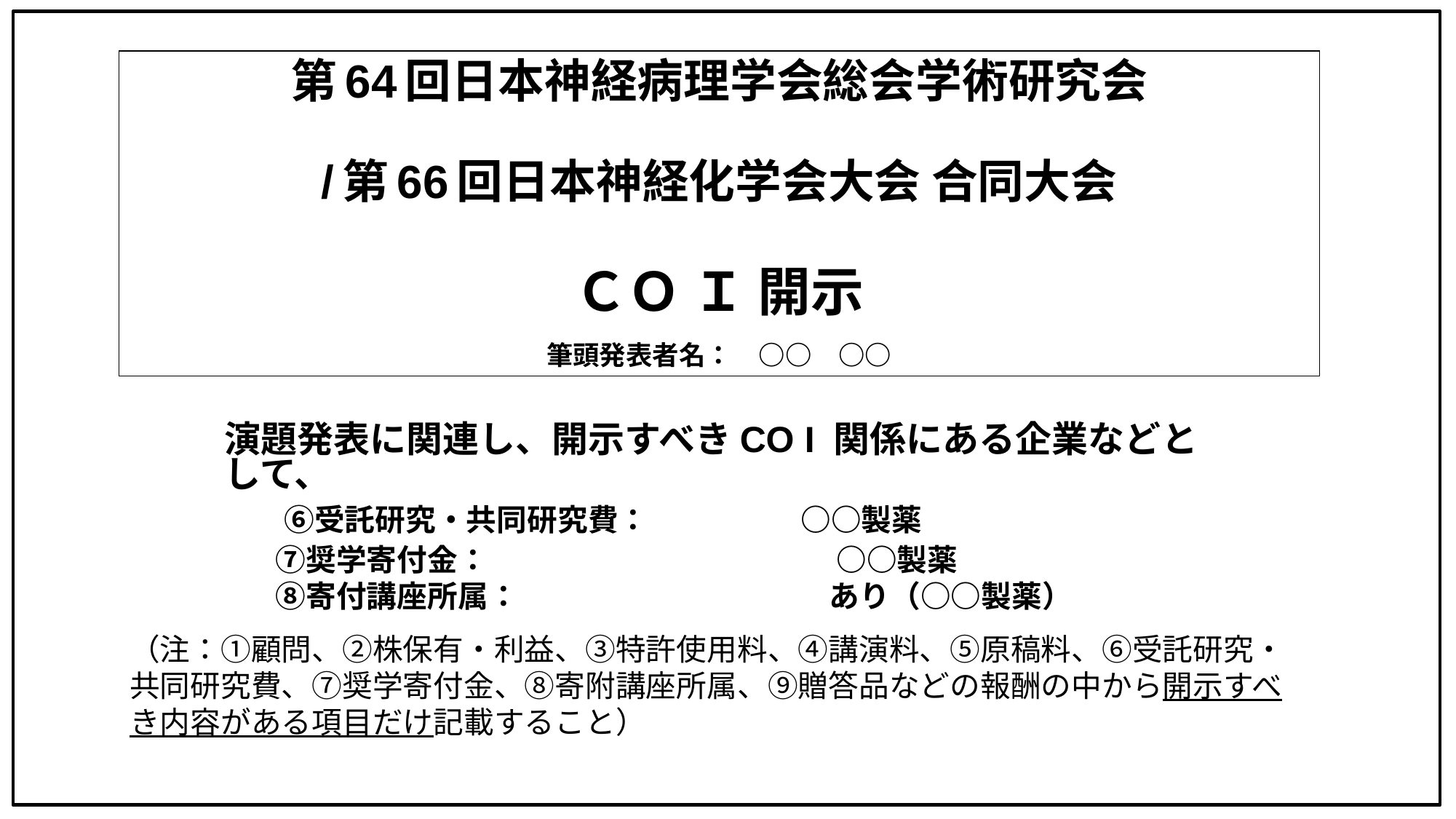

第64回日本神経病理学会総会学術研究会

/第66回日本神経化学会大会 合同大会
ＣＯ Ｉ 開示
　
筆頭発表者名：　○○　○○
演題発表に関連し、開示すべきCO I 関係にある企業などとして、
　 ⑥受託研究・共同研究費：　　　　　○○製薬
　   ⑦奨学寄付金：　 　　　　　　　　 　　○○製薬
　   ⑧寄付講座所属：　　　　　　　　　　 あり（○○製薬）
（注：①顧問、②株保有・利益、③特許使用料、④講演料、⑤原稿料、⑥受託研究・共同研究費、⑦奨学寄付金、⑧寄附講座所属、⑨贈答品などの報酬の中から開示すべき内容がある項目だけ記載すること）